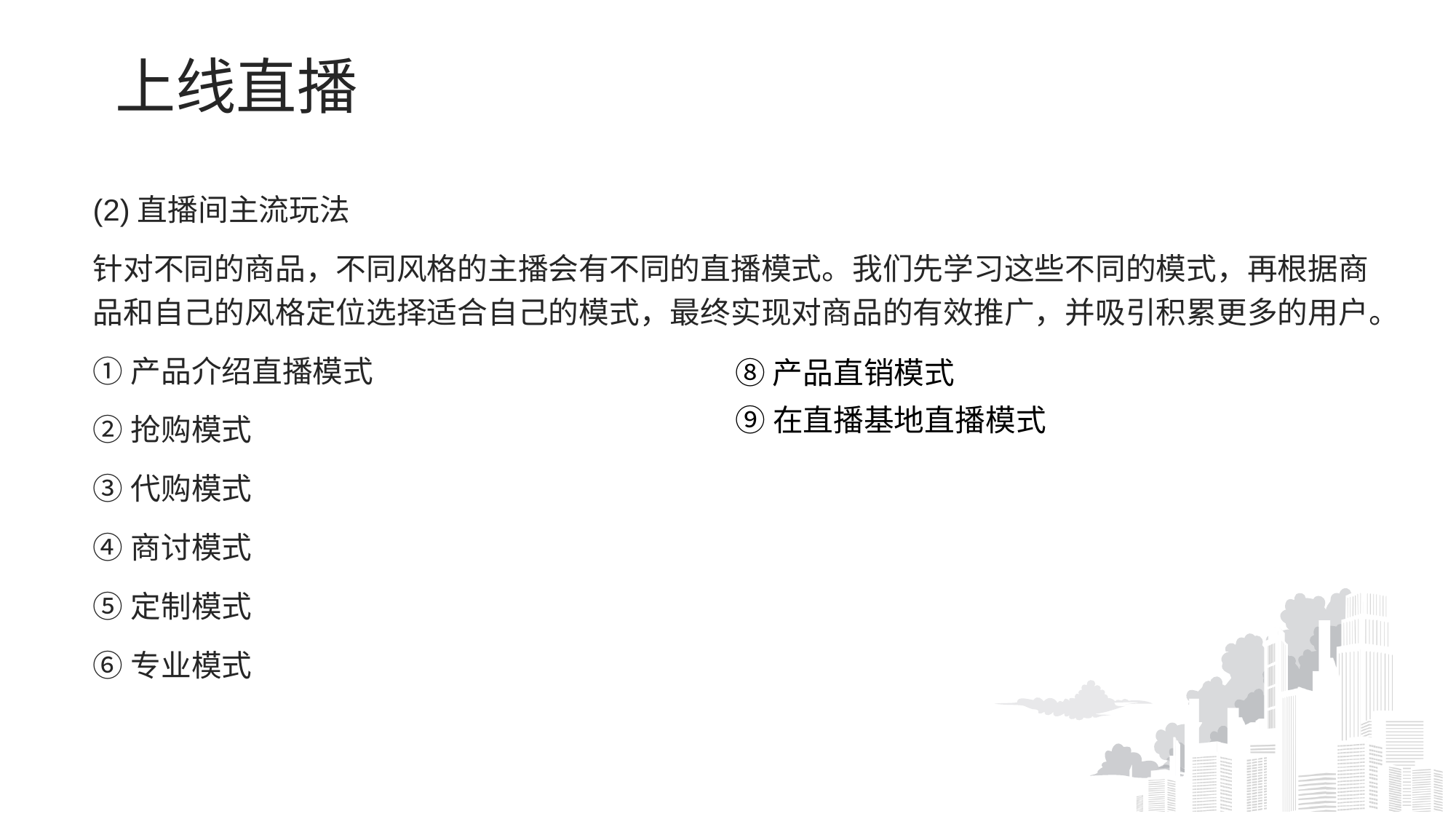

# 上线直播
(2)直播间主流玩法
针对不同的商品，不同风格的主播会有不同的直播模式。我们先学习这些不同的模式，再根据商品和自己的风格定位选择适合自己的模式，最终实现对商品的有效推广，并吸引积累更多的用户。
①产品介绍直播模式
②抢购模式
③代购模式
④商讨模式
⑤定制模式
⑥专业模式
⑧产品直销模式
⑨在直播基地直播模式